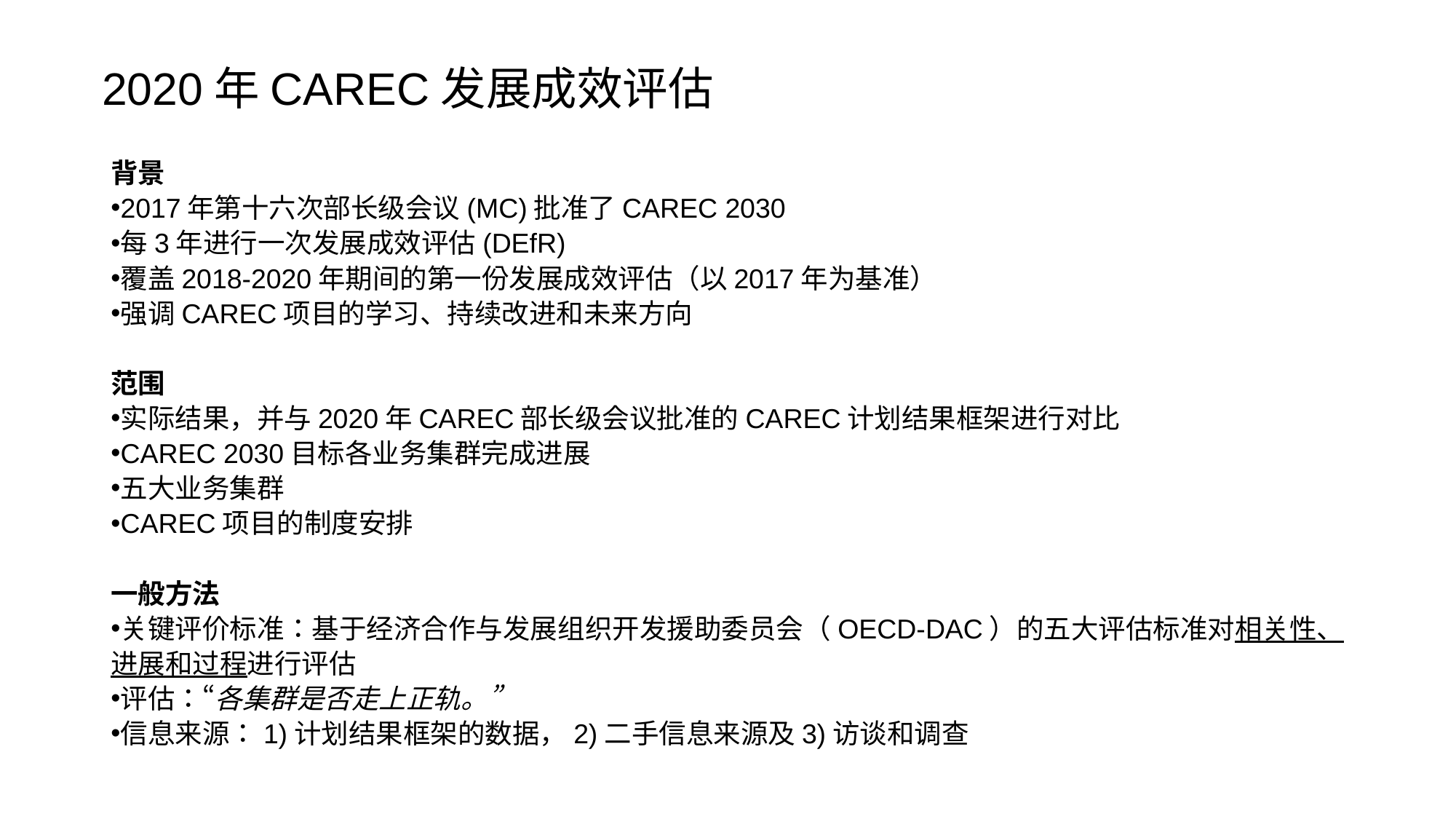

# 2020年CAREC发展成效评估
背景
2017年第十六次部长级会议(MC)批准了CAREC 2030
每3年进行一次发展成效评估(DEfR)
覆盖2018-2020年期间的第一份发展成效评估（以2017年为基准）
强调CAREC项目的学习、持续改进和未来方向

范围
实际结果，并与2020年CAREC部长级会议批准的CAREC计划结果框架进行对比
CAREC 2030目标各业务集群完成进展
五大业务集群
CAREC项目的制度安排

一般方法
关键评价标准：基于经济合作与发展组织开发援助委员会（OECD-DAC）的五大评估标准对相关性、进展和过程进行评估
评估：“各集群是否走上正轨。”
信息来源：1)计划结果框架的数据，2)二手信息来源及3)访谈和调查

2